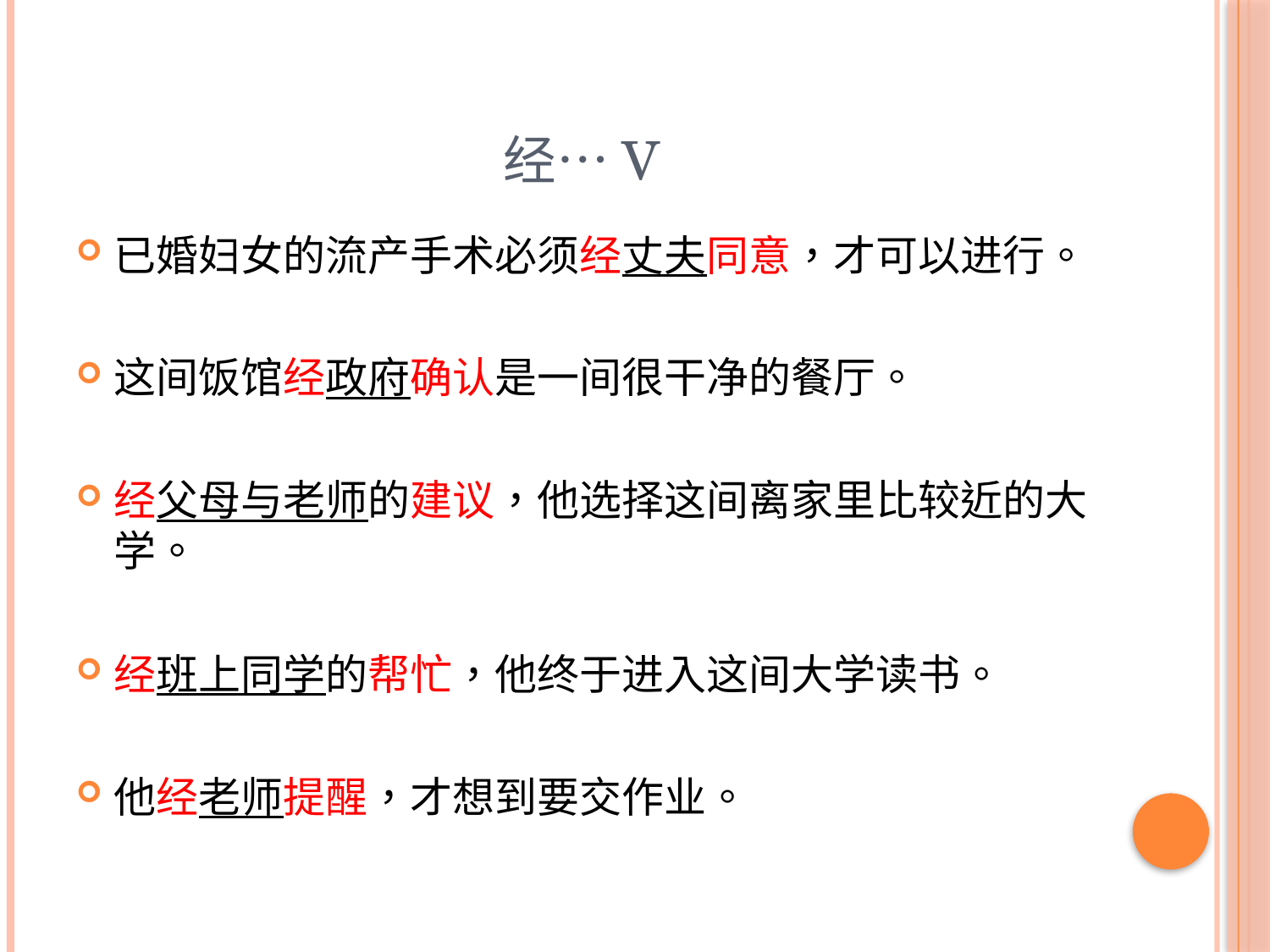

# 经…V
已婚妇女的流产手术必须经丈夫同意，才可以进行。

这间饭馆经政府确认是一间很干净的餐厅。

经父母与老师的建议，他选择这间离家里比较近的大学。

经班上同学的帮忙，他终于进入这间大学读书。

他经老师提醒，才想到要交作业。